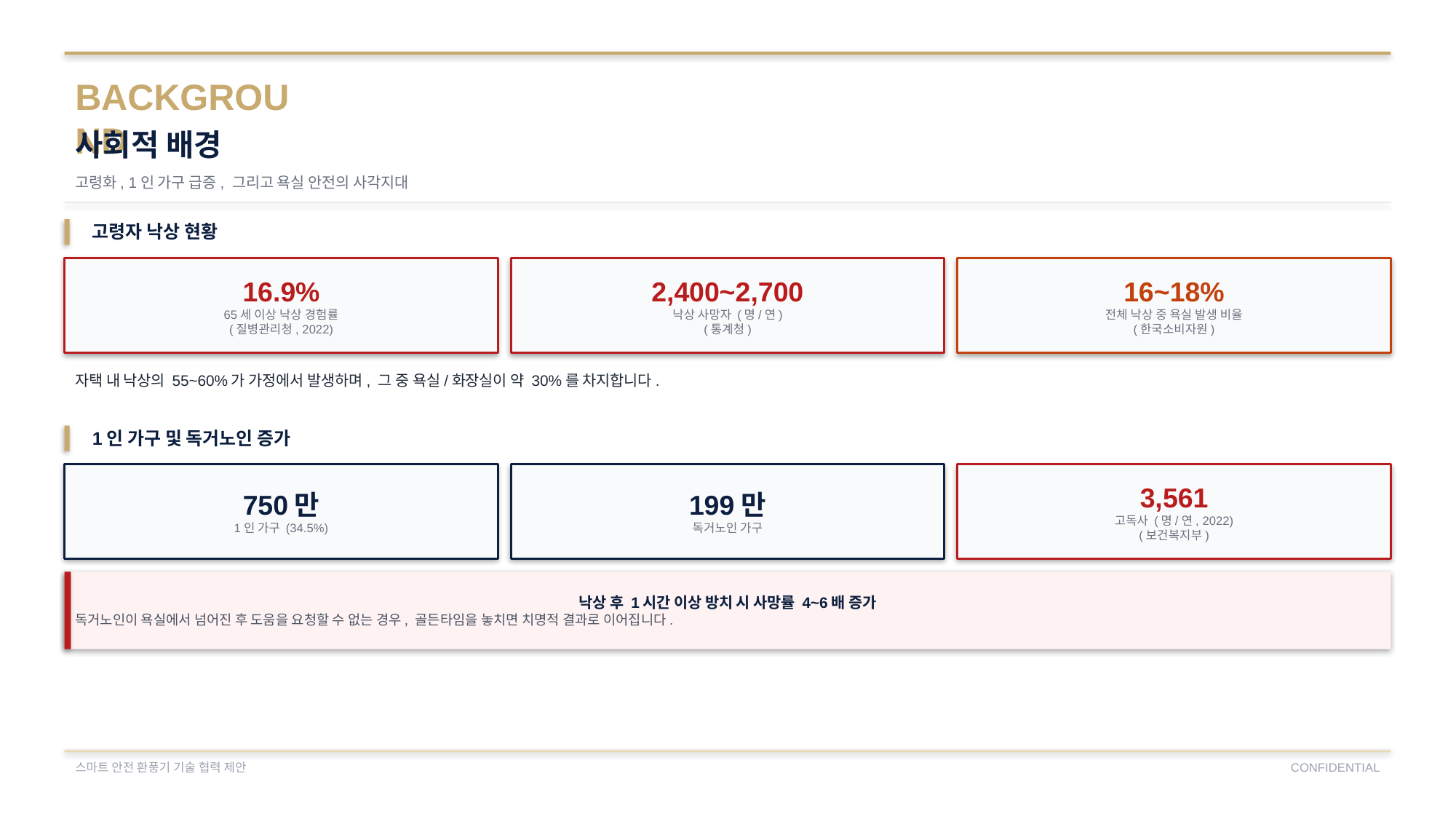

BACKGROUND
사회적 배경
고령화, 1인 가구 급증, 그리고 욕실 안전의 사각지대

고령자 낙상 현황

16.9%
65세 이상 낙상 경험률
(질병관리청, 2022)
2,400~2,700
낙상 사망자 (명/연)
(통계청)
16~18%
전체 낙상 중 욕실 발생 비율
(한국소비자원)
자택 내 낙상의 55~60%가 가정에서 발생하며, 그 중 욕실/화장실이 약 30%를 차지합니다.
1인 가구 및 독거노인 증가

750만
1인 가구 (34.5%)
199만
독거노인 가구
3,561
고독사 (명/연, 2022)
(보건복지부)
낙상 후 1시간 이상 방치 시 사망률 4~6배 증가
독거노인이 욕실에서 넘어진 후 도움을 요청할 수 없는 경우, 골든타임을 놓치면 치명적 결과로 이어집니다.

스마트 안전 환풍기 기술 협력 제안
CONFIDENTIAL